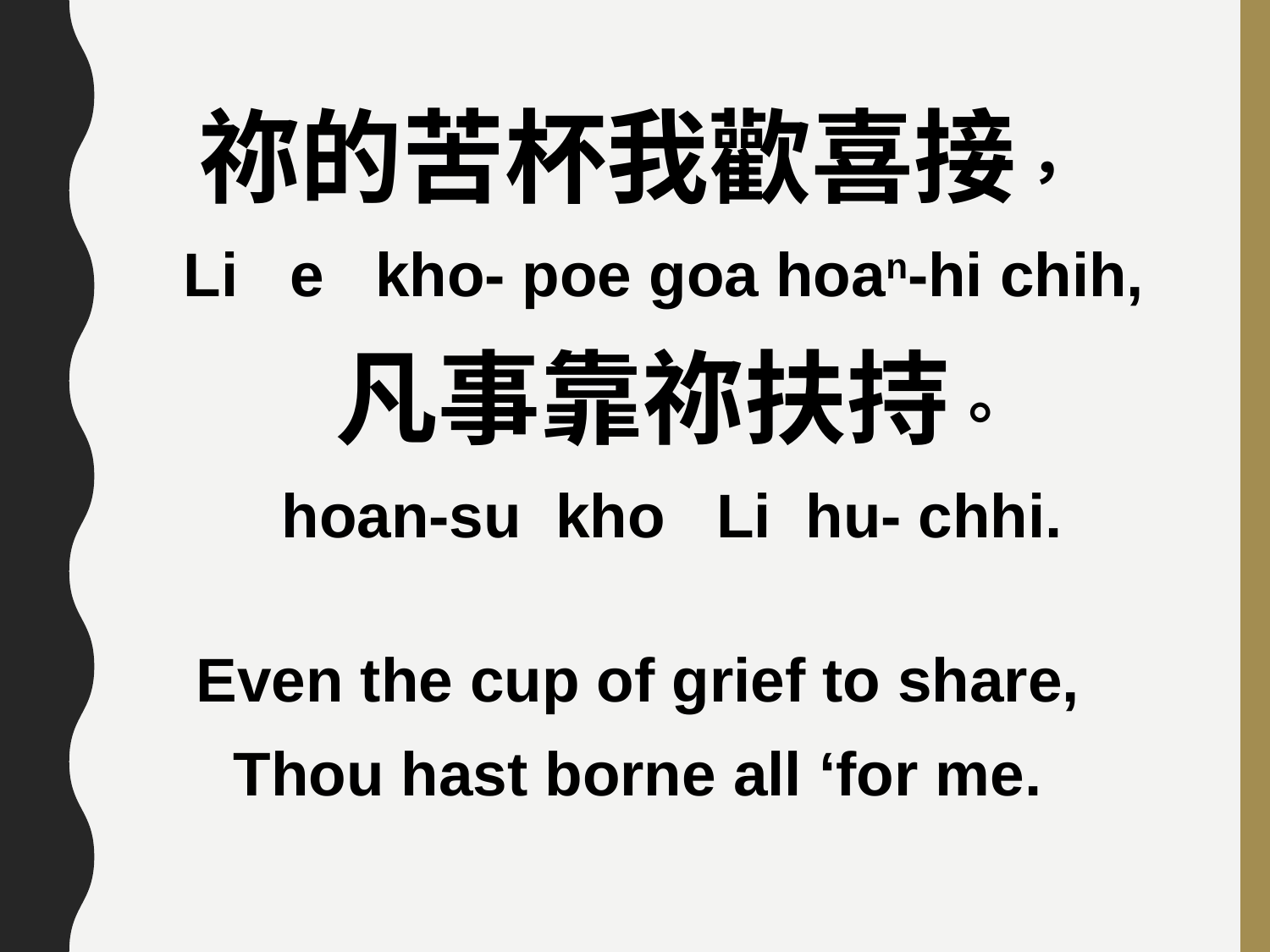

祢的苦杯我歡喜接，
   Li   e   kho- poe goa hoan-hi chih,
  凡事靠祢扶持。
    hoan-su  kho   Li  hu- chhi.

Even the cup of grief to share,
Thou hast borne all ‘for me.